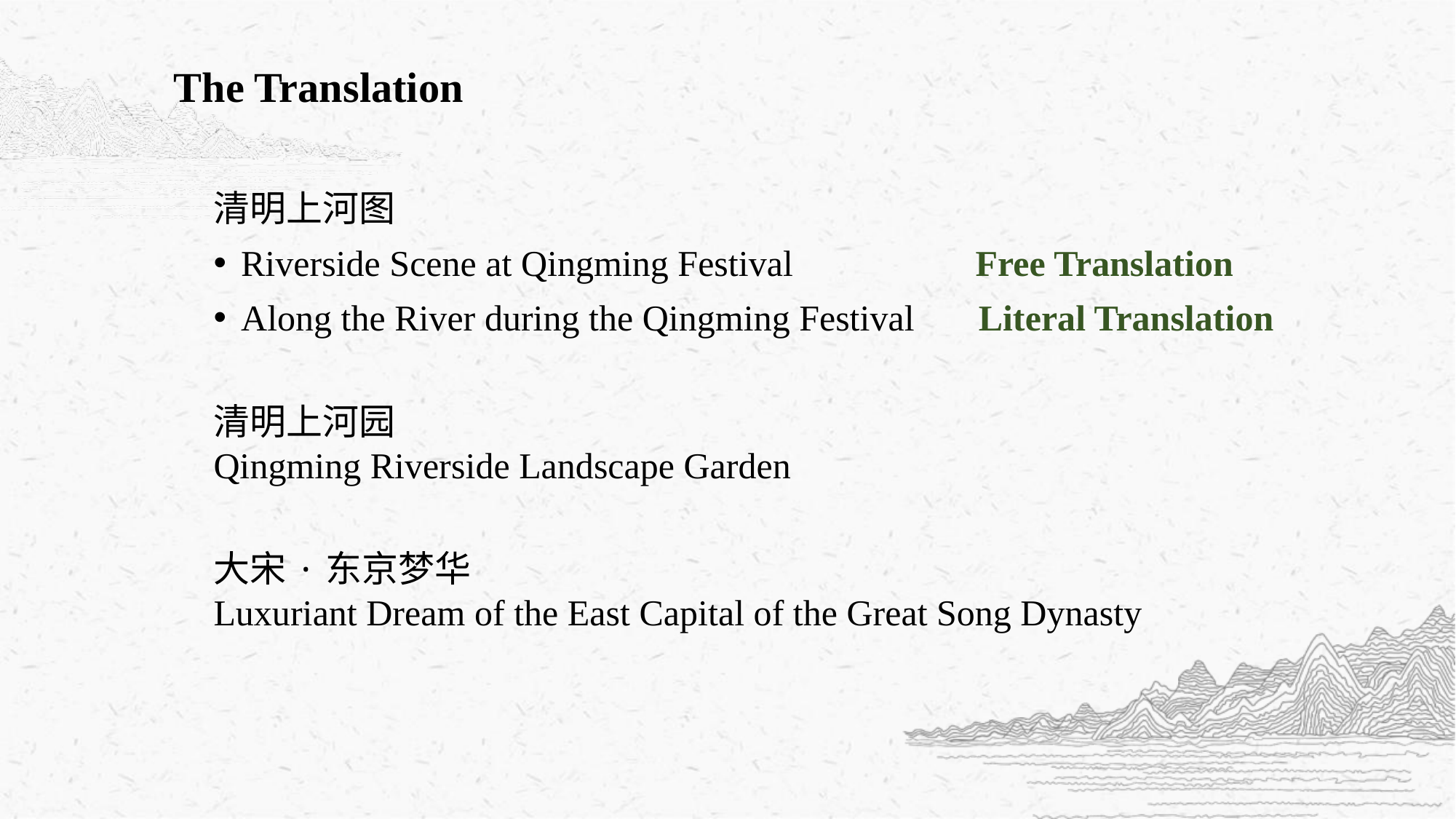

The Translation
清明上河图
Riverside Scene at Qingming Festival                    Free Translation
Along the River during the Qingming Festival       Literal Translation
清明上河园
Qingming Riverside Landscape Garden

大宋·东京梦华
Luxuriant Dream of the East Capital of the Great Song Dynasty